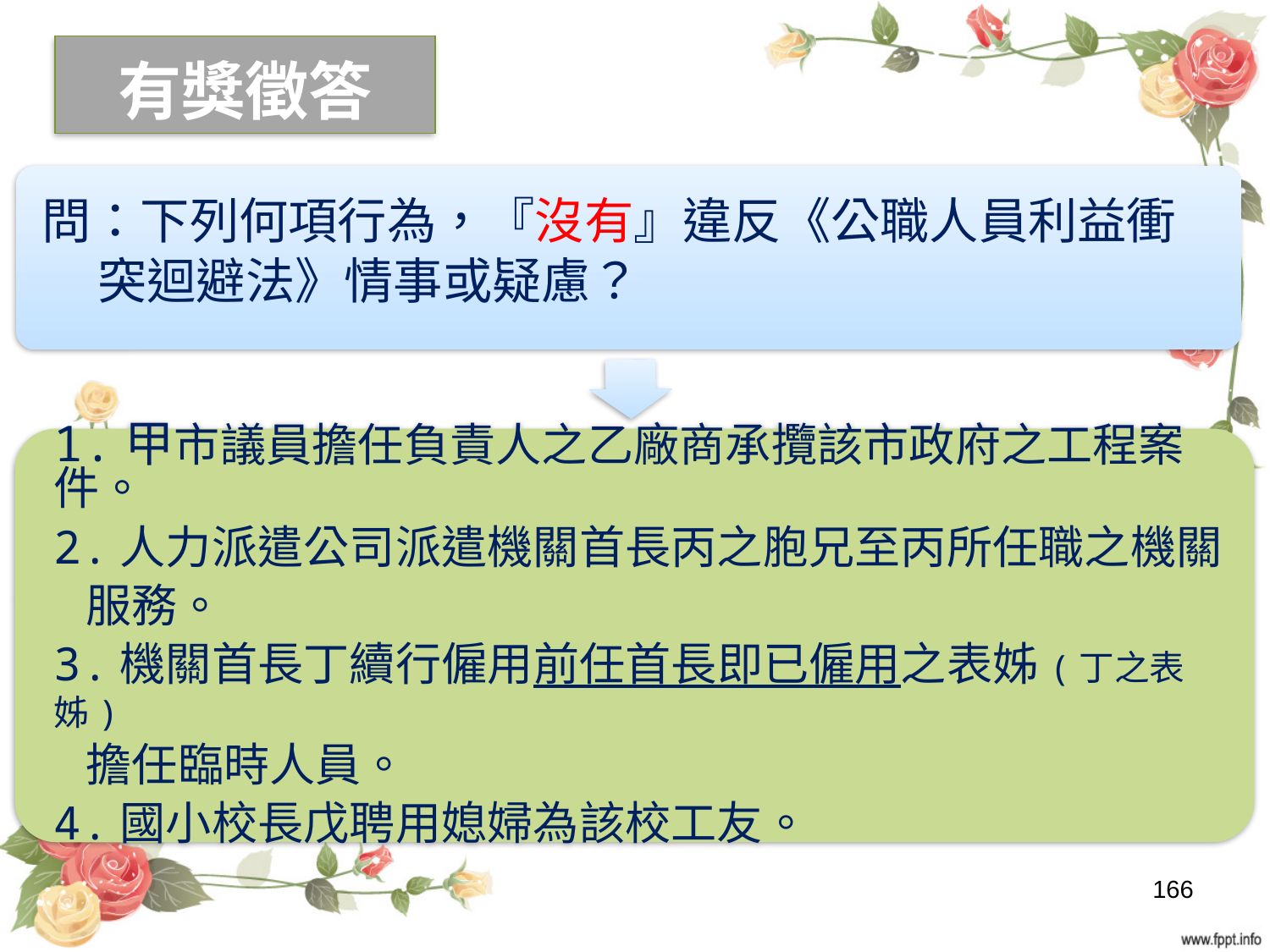

有獎徵答
問：下列何項行為，『沒有』違反《公職人員利益衝
    突迴避法》情事或疑慮？

1.甲市議員擔任負責人之乙廠商承攬該市政府之工程案件。
2.人力派遣公司派遣機關首長丙之胞兄至丙所任職之機關
  服務。
3.機關首長丁續行僱用前任首長即已僱用之表姊(丁之表姊)
   擔任臨時人員。
4.國小校長戊聘用媳婦為該校工友。

166